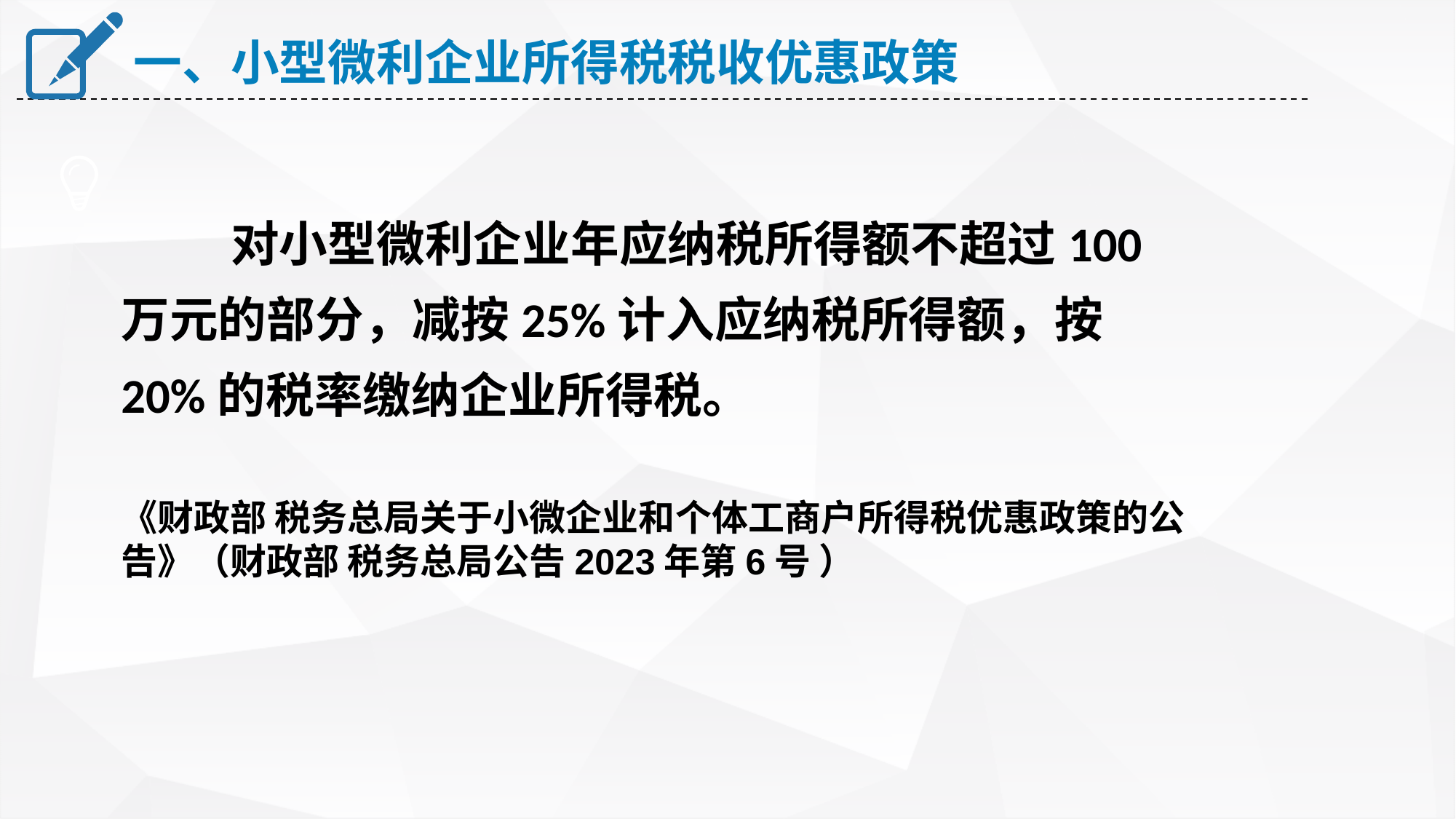

一、小型微利企业所得税税收优惠政策

         对小型微利企业年应纳税所得额不超过100万元的部分，减按25%计入应纳税所得额，按20%的税率缴纳企业所得税。

《财政部 税务总局关于小微企业和个体工商户所得税优惠政策的公告》（财政部 税务总局公告2023年第6号 ）